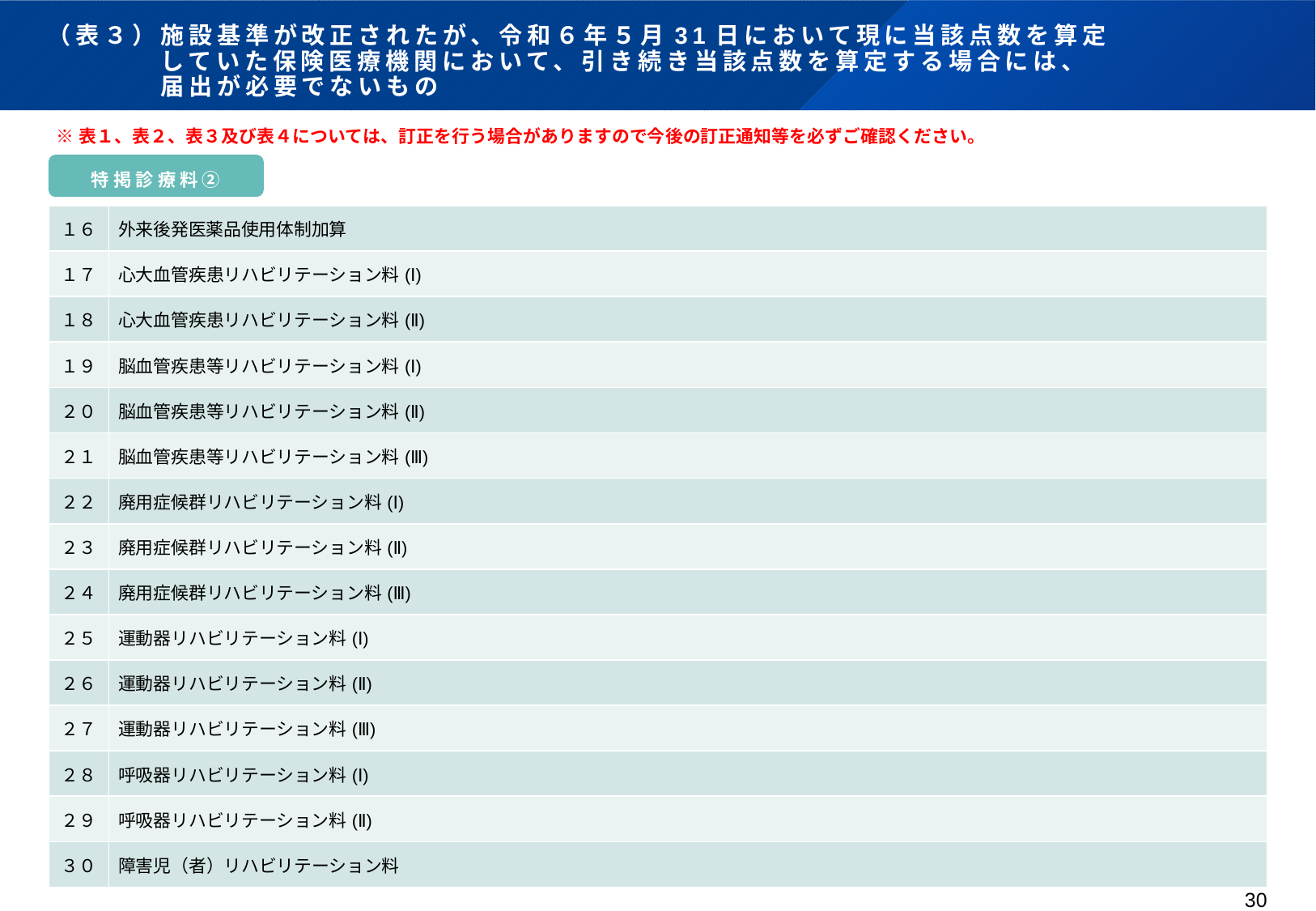

# （表３）施設基準が改正されたが、令和６年５月31日において現に当該点数を算定 　　　　していた保険医療機関において、引き続き当該点数を算定する場合には、 　　　　届出が必要でないもの
※表１、表２、表３及び表４については、訂正を行う場合がありますので今後の訂正通知等を必ずご確認ください。
特掲診療料②
| １６ | 外来後発医薬品使用体制加算 |
| --- | --- |
| １７ | 心大血管疾患リハビリテーション料(Ⅰ) |
| １８ | 心大血管疾患リハビリテーション料(Ⅱ) |
| １９ | 脳血管疾患等リハビリテーション料(Ⅰ) |
| ２０ | 脳血管疾患等リハビリテーション料(Ⅱ) |
| ２１ | 脳血管疾患等リハビリテーション料(Ⅲ) |
| ２２ | 廃用症候群リハビリテーション料(Ⅰ) |
| ２３ | 廃用症候群リハビリテーション料(Ⅱ) |
| ２４ | 廃用症候群リハビリテーション料(Ⅲ) |
| ２５ | 運動器リハビリテーション料(Ⅰ) |
| ２６ | 運動器リハビリテーション料(Ⅱ) |
| ２７ | 運動器リハビリテーション料(Ⅲ) |
| ２８ | 呼吸器リハビリテーション料(Ⅰ) |
| ２９ | 呼吸器リハビリテーション料(Ⅱ) |
| ３０ | 障害児（者）リハビリテーション料 |
30